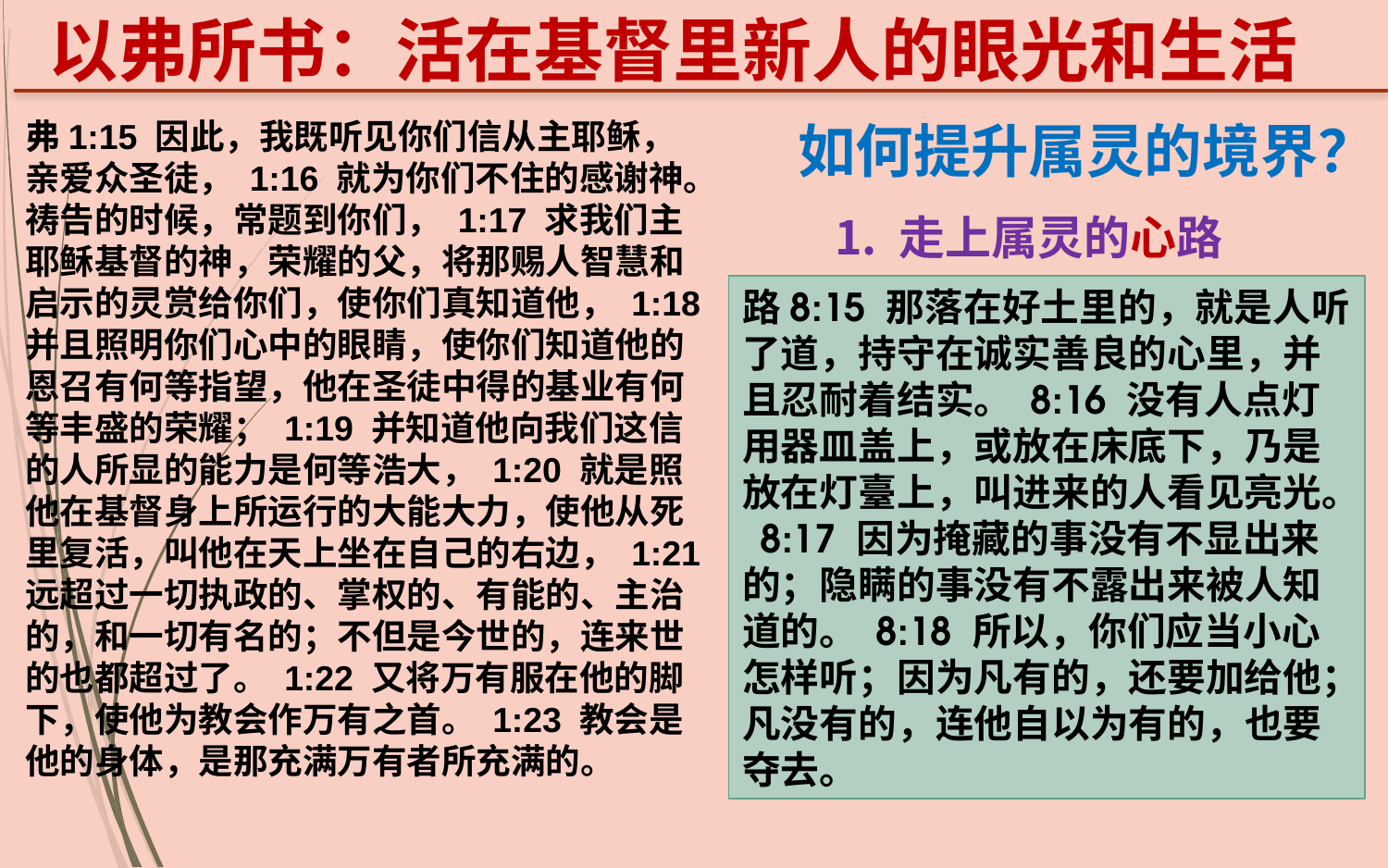

以弗所书：活在基督里新人的眼光和生活
弗1:15 因此，我既听见你们信从主耶稣，亲爱众圣徒， 1:16 就为你们不住的感谢神。祷告的时候，常题到你们， 1:17 求我们主耶稣基督的神，荣耀的父，将那赐人智慧和启示的灵赏给你们，使你们真知道他， 1:18 并且照明你们心中的眼睛，使你们知道他的恩召有何等指望，他在圣徒中得的基业有何等丰盛的荣耀； 1:19 并知道他向我们这信的人所显的能力是何等浩大， 1:20 就是照他在基督身上所运行的大能大力，使他从死里复活，叫他在天上坐在自己的右边， 1:21 远超过一切执政的、掌权的、有能的、主治的，和一切有名的；不但是今世的，连来世的也都超过了。 1:22 又将万有服在他的脚下，使他为教会作万有之首。 1:23 教会是他的身体，是那充满万有者所充满的。
如何提升属灵的境界？
 走上属灵的心路
路8:15 那落在好土里的，就是人听了道，持守在诚实善良的心里，并且忍耐着结实。 8:16 没有人点灯用器皿盖上，或放在床底下，乃是放在灯臺上，叫进来的人看见亮光。 8:17 因为掩藏的事没有不显出来的；隐瞒的事没有不露出来被人知道的。 8:18 所以，你们应当小心怎样听；因为凡有的，还要加给他；凡没有的，连他自以为有的，也要夺去。